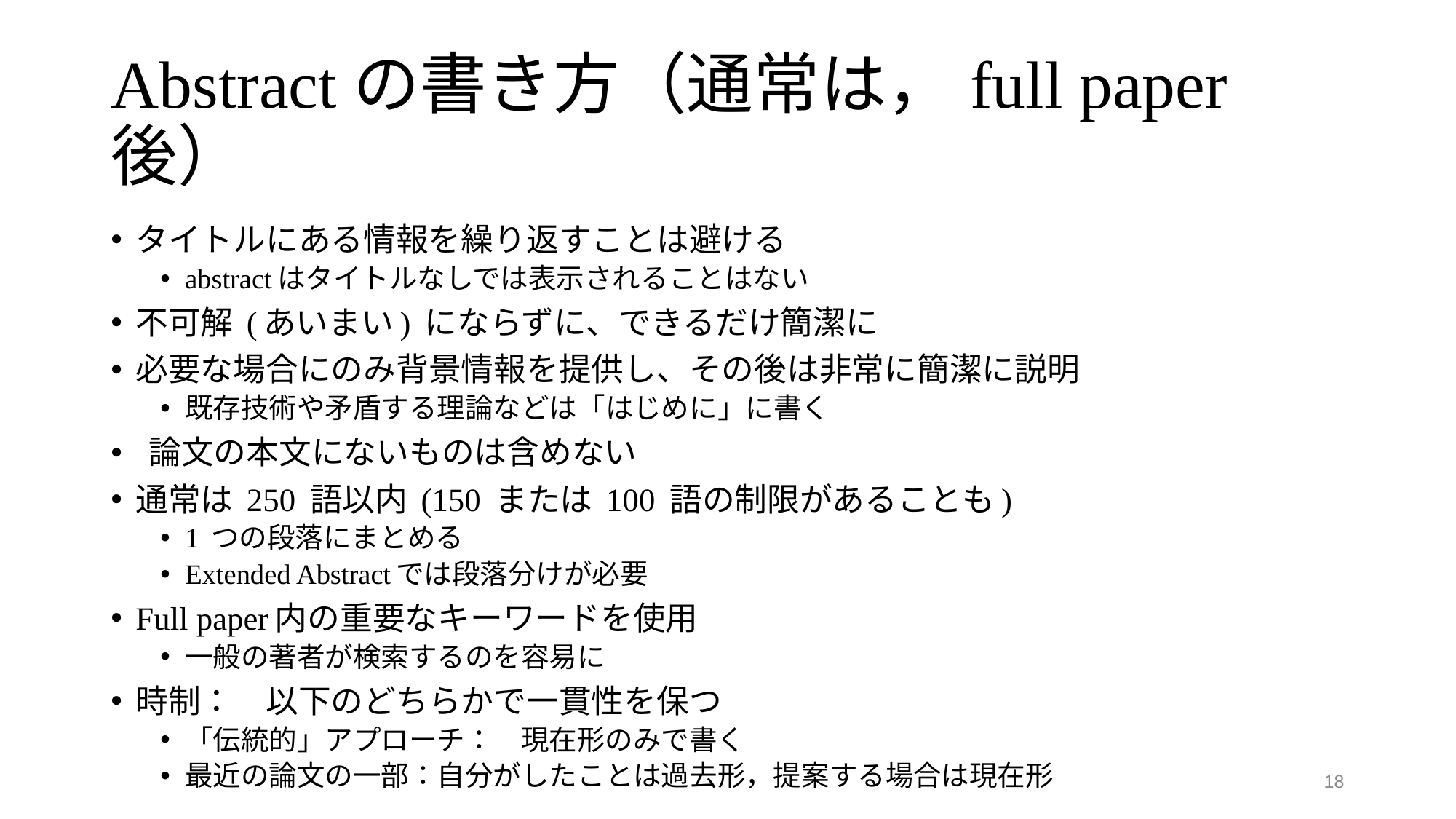

# Abstractの書き方（通常は，full paper後）
タイトルにある情報を繰り返すことは避ける
abstractはタイトルなしでは表示されることはない
不可解 (あいまい) にならずに、できるだけ簡潔に
必要な場合にのみ背景情報を提供し、その後は非常に簡潔に説明
既存技術や矛盾する理論などは「はじめに」に書く
 論文の本文にないものは含めない
通常は 250 語以内 (150 または 100 語の制限があることも)
1 つの段落にまとめる
Extended Abstractでは段落分けが必要
Full paper内の重要なキーワードを使用
一般の著者が検索するのを容易に
時制：　以下のどちらかで一貫性を保つ
「伝統的」アプローチ：	現在形のみで書く
最近の論文の一部：	自分がしたことは過去形，提案する場合は現在形
18